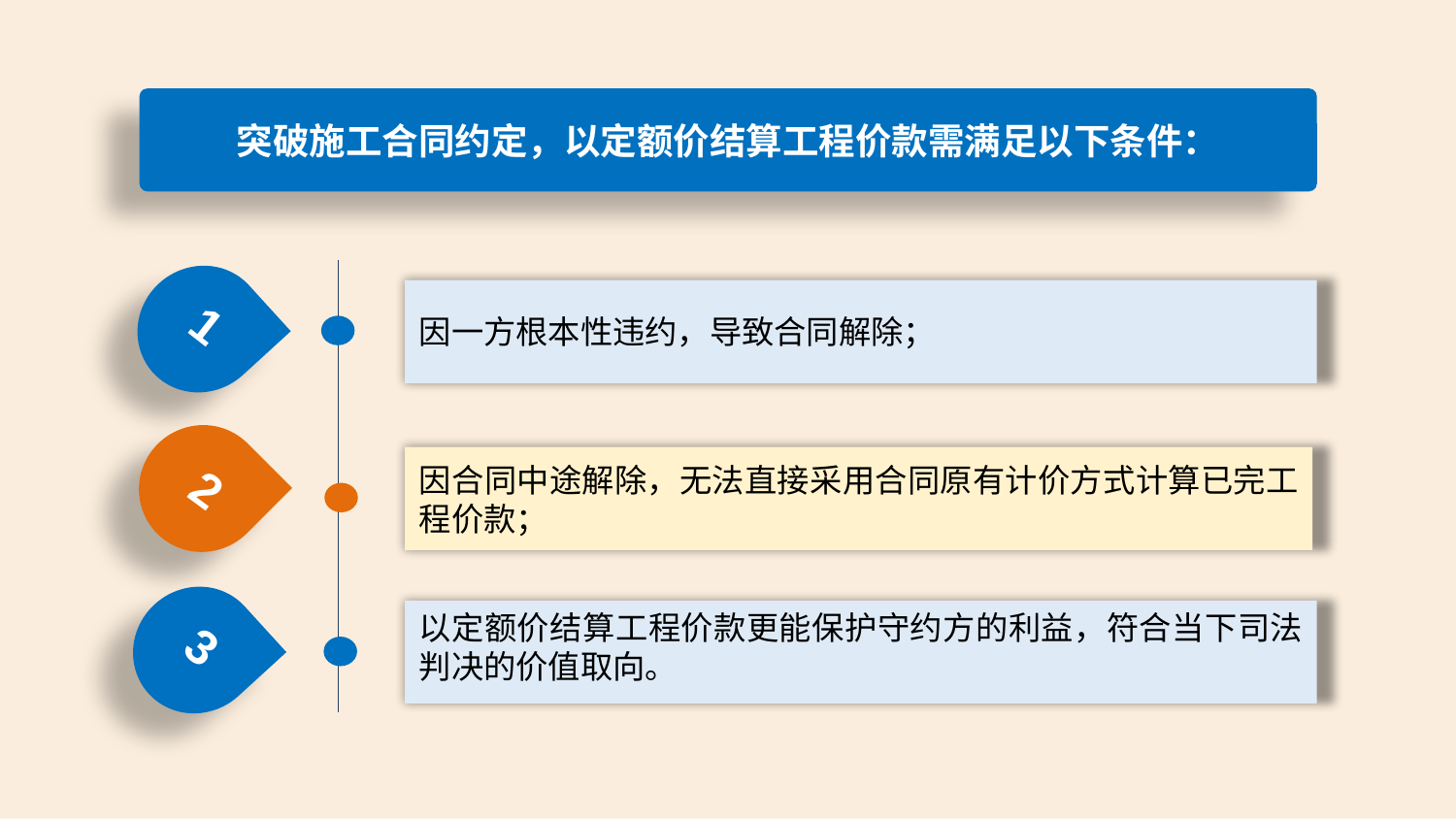

突破施工合同约定，以定额价结算工程价款需满足以下条件：

1
因一方根本性违约，导致合同解除；

2
因合同中途解除，无法直接采用合同原有计价方式计算已完工程价款；

3
以定额价结算工程价款更能保护守约方的利益，符合当下司法判决的价值取向。